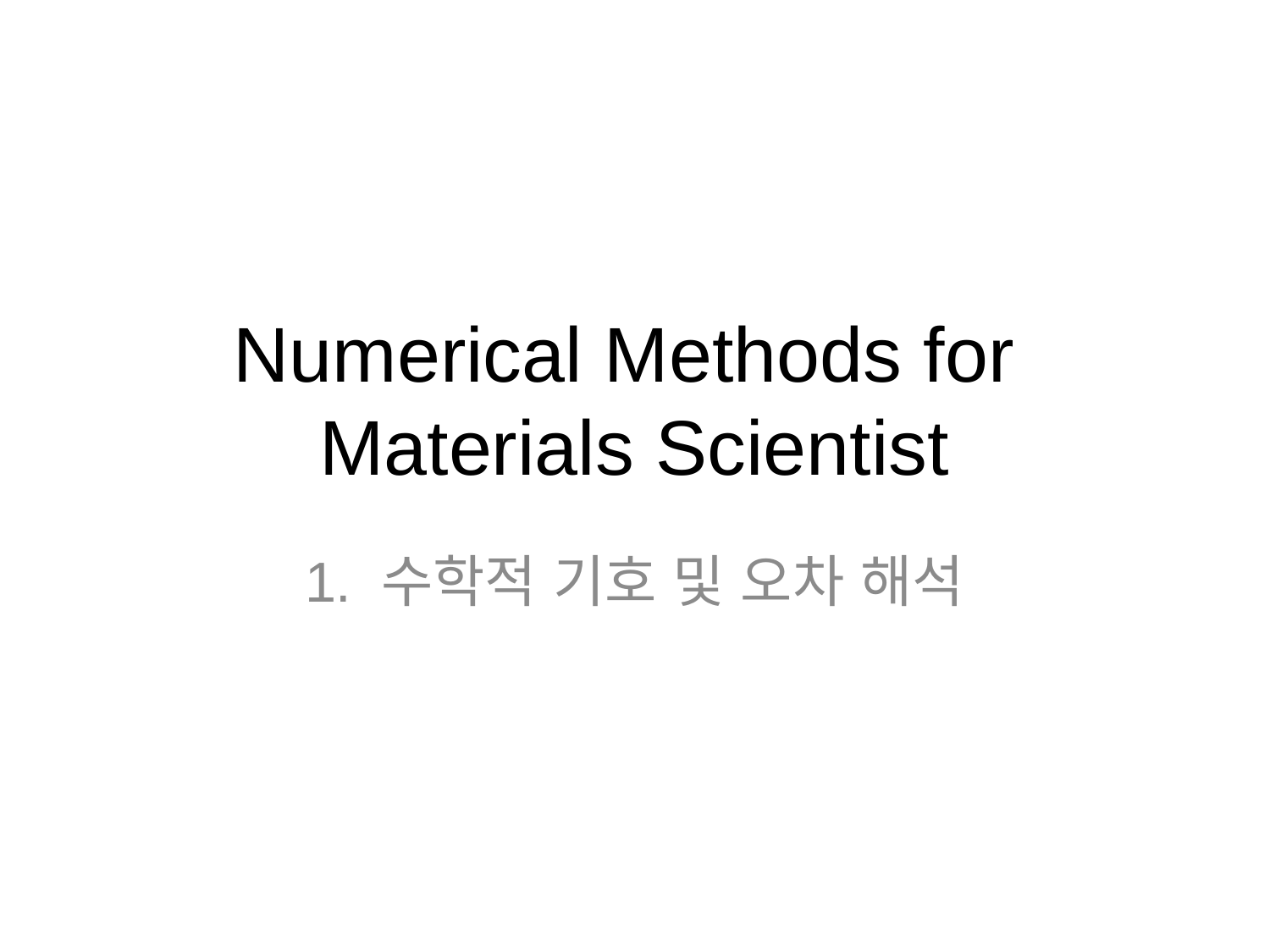

# Numerical Methods for Materials Scientist
1. 수학적 기호 및 오차 해석